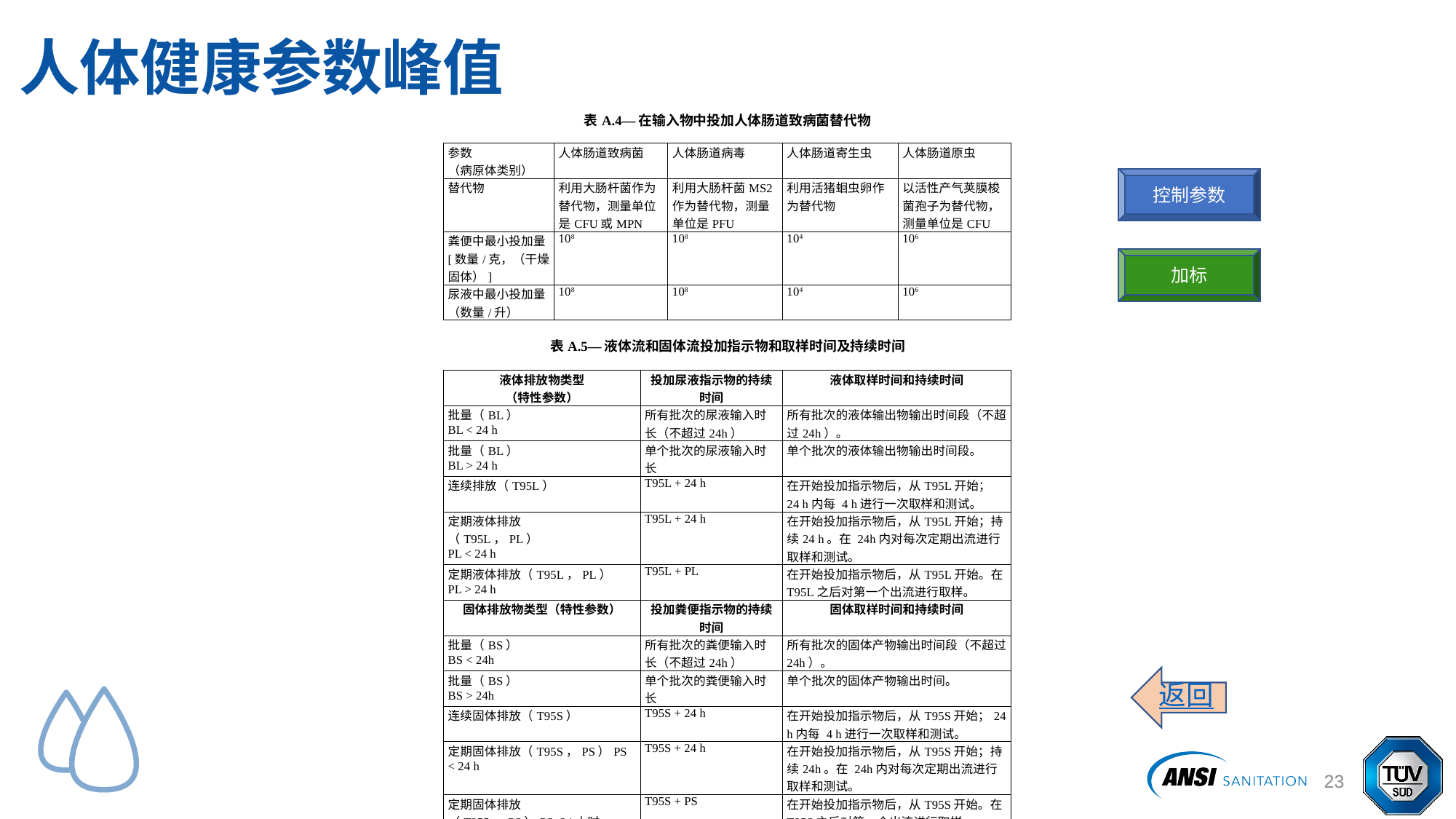

人体健康参数峰值
| 表A.4—在输入物中投加人体肠道致病菌替代物 |  |  |  |  |  |
| --- | --- | --- | --- | --- | --- |
| 参数 （病原体类别） | 人体肠道致病菌 |  | 人体肠道病毒 | 人体肠道寄生虫 | 人体肠道原虫 |
| 替代物 | 利用大肠杆菌作为替代物，测量单位是CFU或MPN |  | 利用大肠杆菌MS2作为替代物，测量单位是PFU | 利用活猪蛔虫卵作为替代物 | 以活性产气荚膜梭菌孢子为替代物，测量单位是CFU |
| 粪便中最小投加量[数量/克，（干燥固体）] | 108 |  | 108 | 104 | 106 |
| 尿液中最小投加量（数量/升） | 108 |  | 108 | 104 | 106 |
| 表A.5—液体流和固体流投加指示物和取样时间及持续时间 |  |  |  |  |  |
| 液体排放物类型 （特性参数） |  | 投加尿液指示物的持续时间 |  | 液体取样时间和持续时间 |  |
| 批量（BL） BL < 24 h |  | 所有批次的尿液输入时长（不超过24h） |  | 所有批次的液体输出物输出时间段（不超过24h）。 |  |
| 批量（BL） BL > 24 h |  | 单个批次的尿液输入时长 |  | 单个批次的液体输出物输出时间段。 |  |
| 连续排放（T95L） |  | T95L + 24 h |  | 在开始投加指示物后，从T95L开始；24 h内每 4 h进行一次取样和测试。 |  |
| 定期液体排放 （T95L，PL） PL < 24 h |  | T95L + 24 h |  | 在开始投加指示物后，从T95L开始；持续24 h。在 24h内对每次定期出流进行取样和测试。 |  |
| 定期液体排放（T95L，PL） PL > 24 h |  | T95L + PL |  | 在开始投加指示物后，从T95L开始。在T95L之后对第一个出流进行取样。 |  |
| 固体排放物类型（特性参数） |  | 投加粪便指示物的持续时间 |  | 固体取样时间和持续时间 |  |
| 批量（BS） BS < 24h |  | 所有批次的粪便输入时长（不超过24h） |  | 所有批次的固体产物输出时间段（不超过24h）。 |  |
| 批量（BS） BS > 24h |  | 单个批次的粪便输入时长 |  | 单个批次的固体产物输出时间。 |  |
| 连续固体排放（T95S） |  | T95S + 24 h |  | 在开始投加指示物后，从T95S开始；24 h内每 4 h进行一次取样和测试。 |  |
| 定期固体排放（T95S，PS）PS < 24 h |  | T95S + 24 h |  | 在开始投加指示物后，从T95S开始；持续24h。在 24h内对每次定期出流进行取样和测试。 |  |
| 定期固体排放（T955，PS）PS>24小时 |  | T95S + PS |  | 在开始投加指示物后，从T95S开始。在T95S之后对第一个出流进行取样。 |  |
控制参数
加标
返回
23